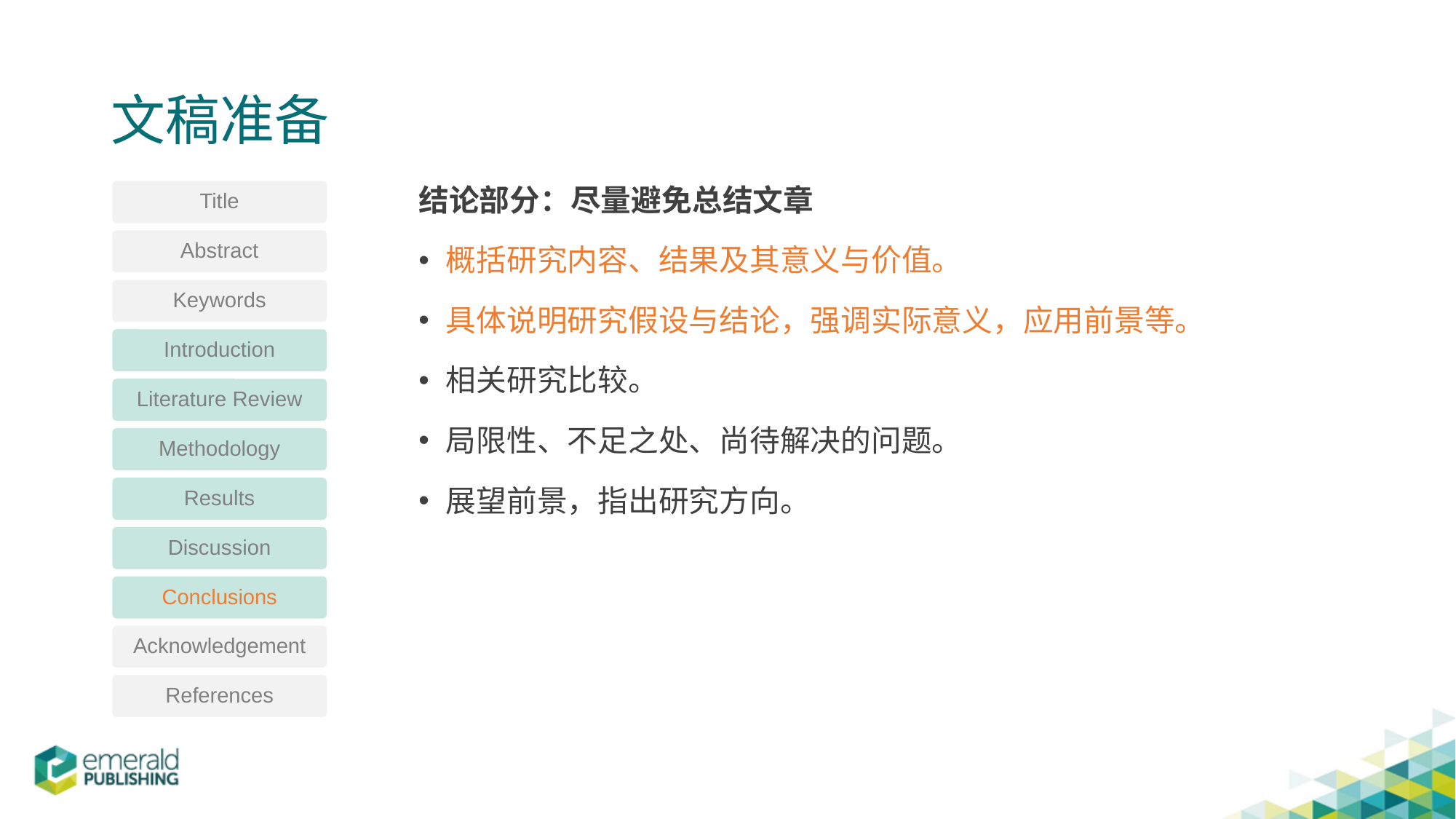

# 文稿准备
结论部分：尽量避免总结文章
概括研究内容、结果及其意义与价值。
具体说明研究假设与结论，强调实际意义，应用前景等。
相关研究比较。
局限性、不足之处、尚待解决的问题。
展望前景，指出研究方向。

Title

Abstract

Keywords

Introduction

Literature Review

Methodology

Results

Discussion

Conclusions

Acknowledgement

References